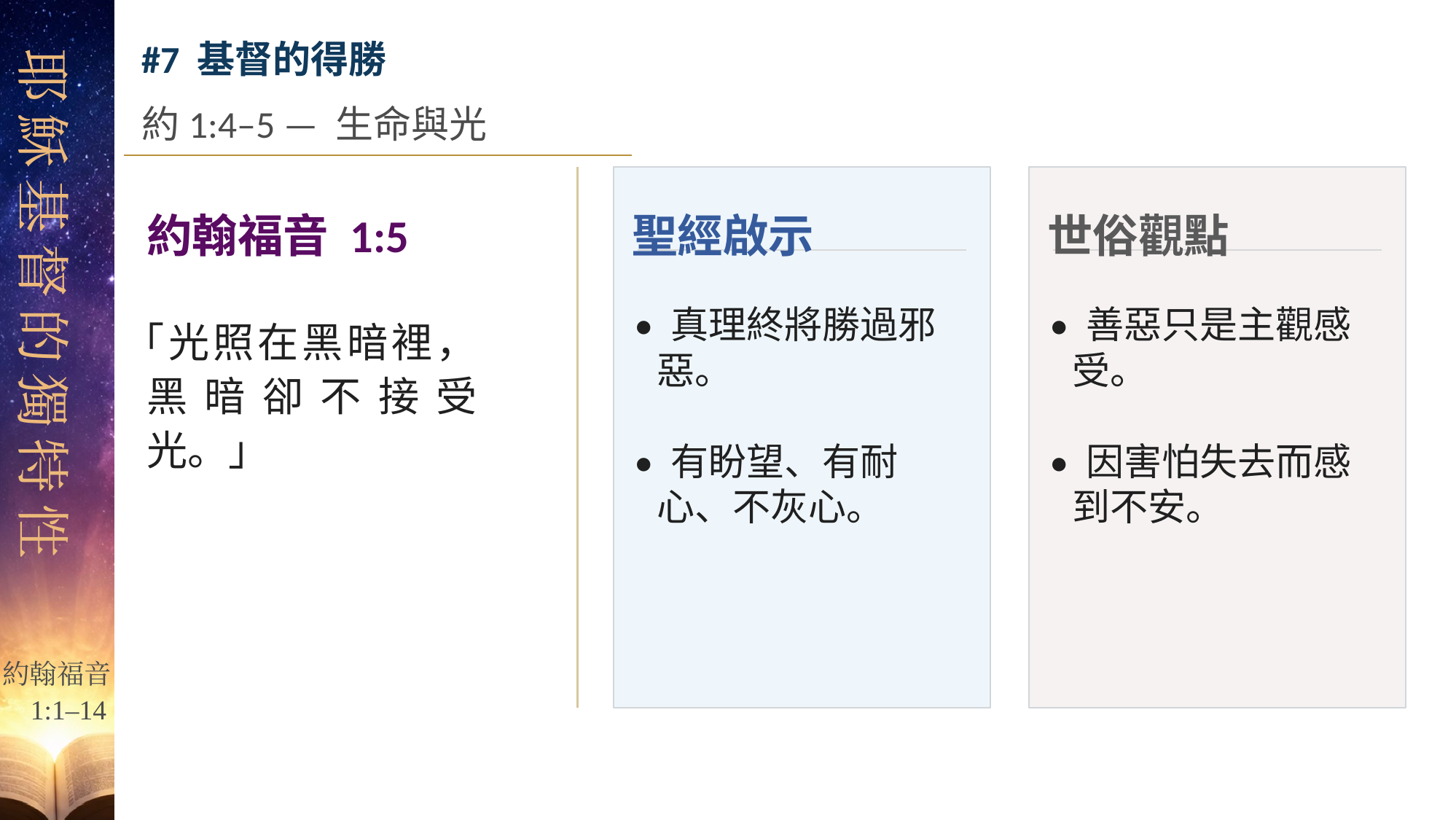

#7 基督的得勝
約1:4–5 — 生命與光

約翰福音 1:5
聖經啟示
世俗觀點

「光照在黑暗裡，黑暗卻不接受光。」
• 真理終將勝過邪惡。

• 有盼望、有耐心、不灰心。
• 善惡只是主觀感受。

• 因害怕失去而感到不安。